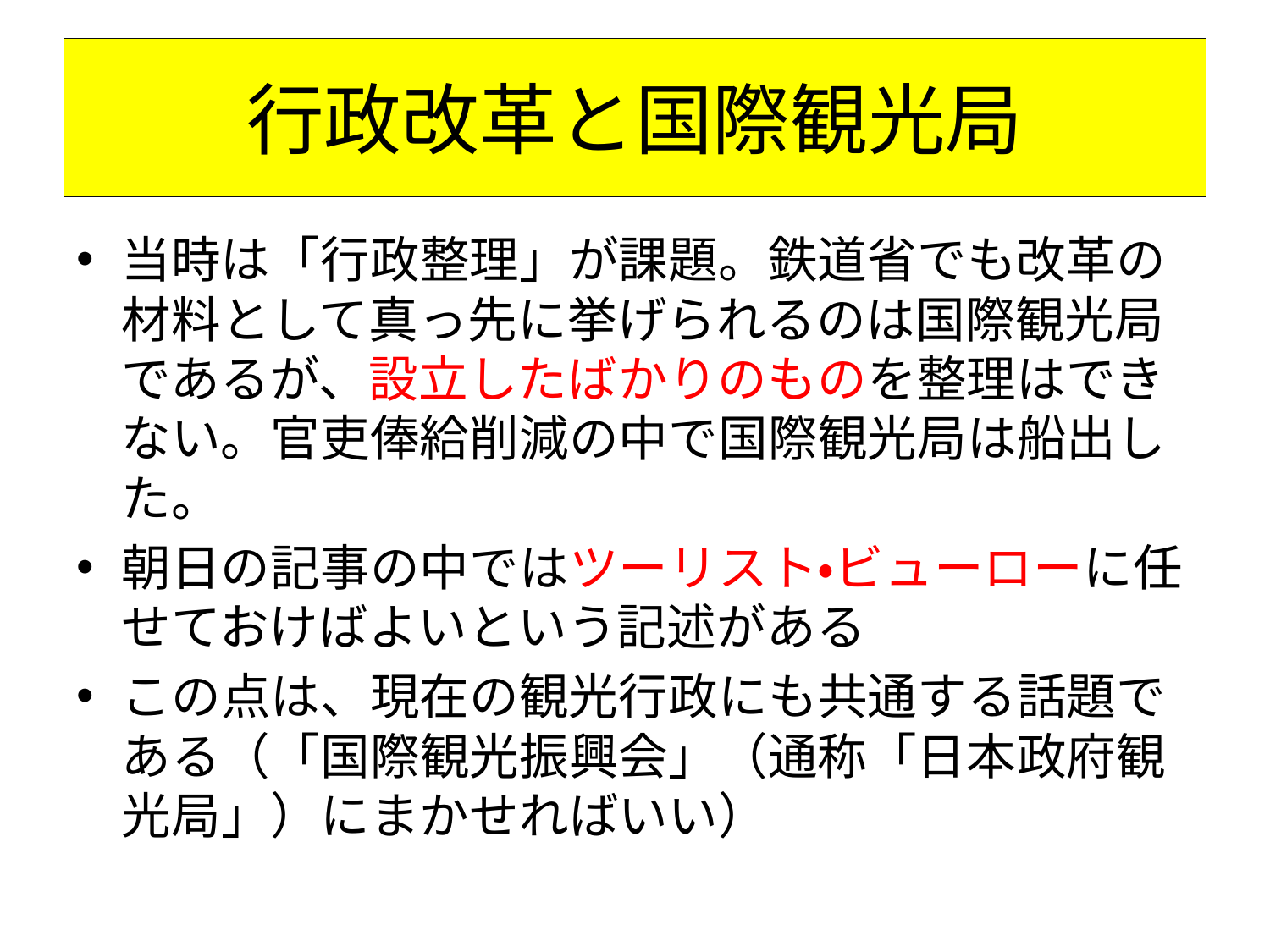

# 行政改革と国際観光局
当時は「行政整理」が課題。鉄道省でも改革の材料として真っ先に挙げられるのは国際観光局であるが、設立したばかりのものを整理はできない。官吏俸給削減の中で国際観光局は船出した。
朝日の記事の中ではツーリスト・ビューローに任せておけばよいという記述がある
この点は、現在の観光行政にも共通する話題である（「国際観光振興会」（通称「日本政府観光局」）にまかせればいい）